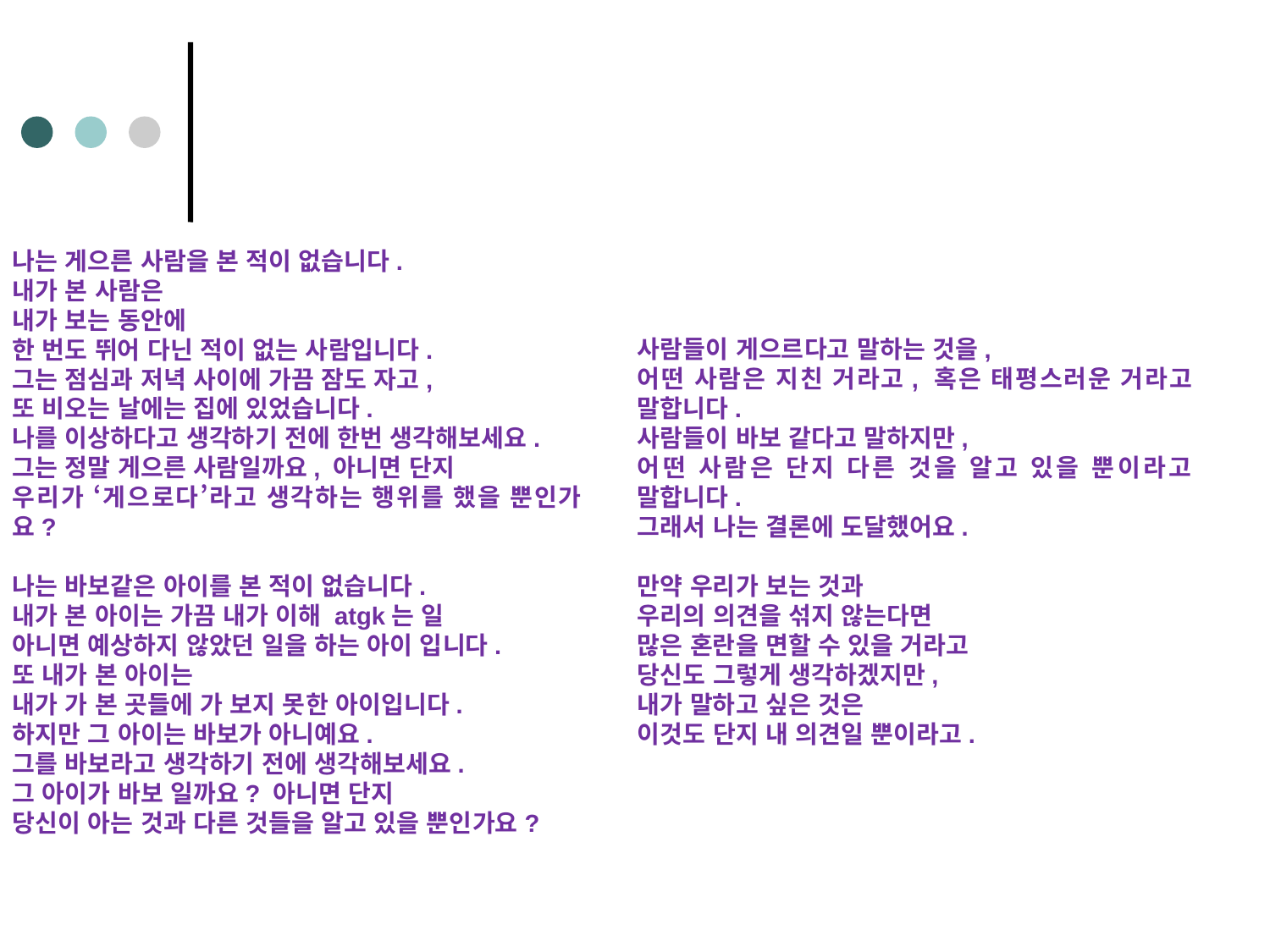

나는 게으른 사람을 본 적이 없습니다.
내가 본 사람은
내가 보는 동안에
한 번도 뛰어 다닌 적이 없는 사람입니다.
그는 점심과 저녁 사이에 가끔 잠도 자고,
또 비오는 날에는 집에 있었습니다.
나를 이상하다고 생각하기 전에 한번 생각해보세요.
그는 정말 게으른 사람일까요, 아니면 단지
우리가 ‘게으로다’라고 생각하는 행위를 했을 뿐인가요?

나는 바보같은 아이를 본 적이 없습니다.
내가 본 아이는 가끔 내가 이해 atgk는 일
아니면 예상하지 않았던 일을 하는 아이 입니다.
또 내가 본 아이는
내가 가 본 곳들에 가 보지 못한 아이입니다.
하지만 그 아이는 바보가 아니예요.
그를 바보라고 생각하기 전에 생각해보세요.
그 아이가 바보 일까요? 아니면 단지
당신이 아는 것과 다른 것들을 알고 있을 뿐인가요?

사람들이 게으르다고 말하는 것을,
어떤 사람은 지친 거라고, 혹은 태평스러운 거라고 말합니다.
사람들이 바보 같다고 말하지만,
어떤 사람은 단지 다른 것을 알고 있을 뿐이라고 말합니다.
그래서 나는 결론에 도달했어요.

만약 우리가 보는 것과
우리의 의견을 섞지 않는다면
많은 혼란을 면할 수 있을 거라고
당신도 그렇게 생각하겠지만,
내가 말하고 싶은 것은
이것도 단지 내 의견일 뿐이라고.